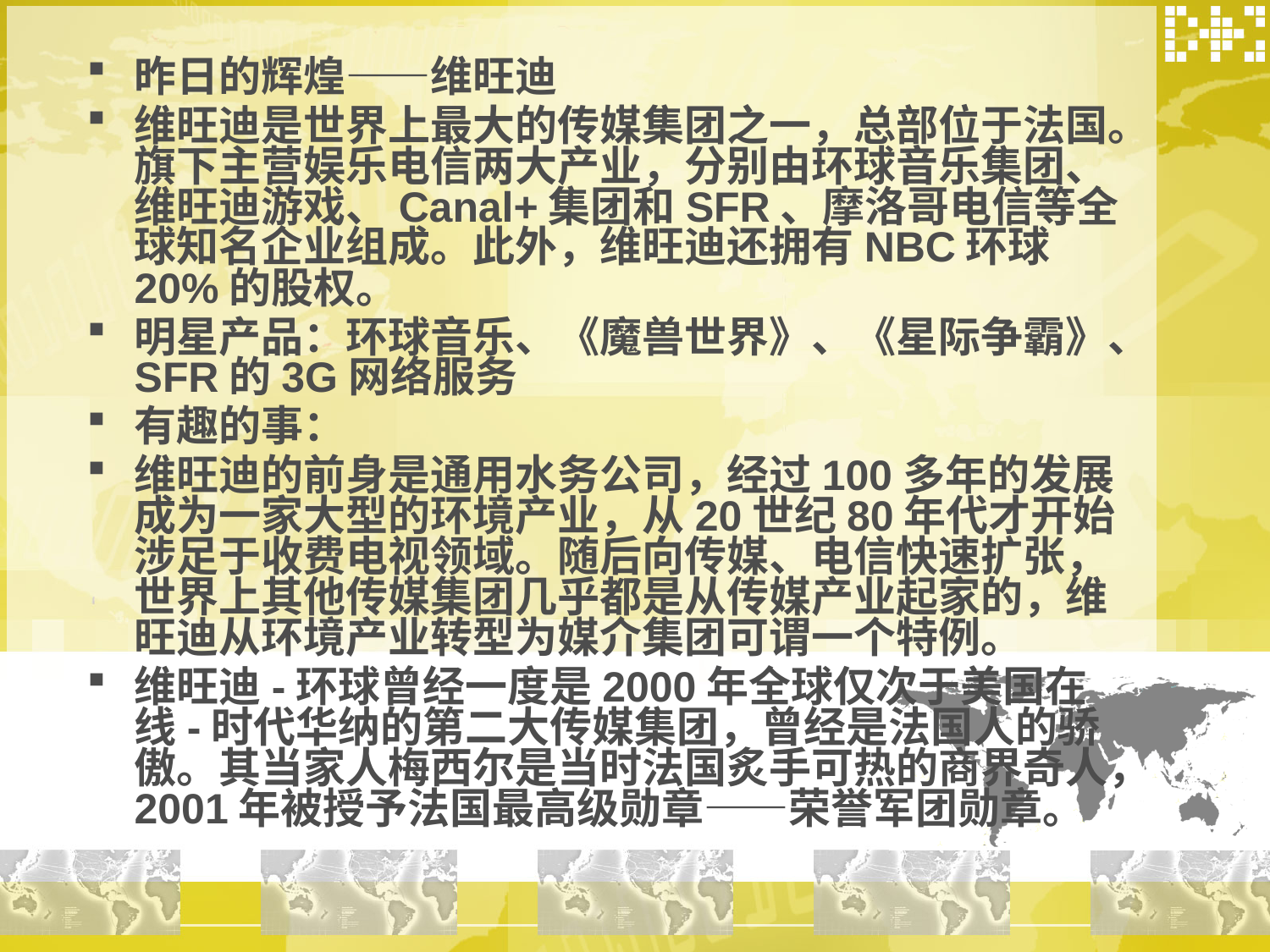

昨日的辉煌——维旺迪
维旺迪是世界上最大的传媒集团之一，总部位于法国。旗下主营娱乐电信两大产业，分别由环球音乐集团、维旺迪游戏、Canal+集团和SFR、摩洛哥电信等全球知名企业组成。此外，维旺迪还拥有NBC环球20%的股权。
明星产品：环球音乐、《魔兽世界》、《星际争霸》、SFR的3G网络服务
有趣的事：
维旺迪的前身是通用水务公司，经过100多年的发展成为一家大型的环境产业，从20世纪80年代才开始涉足于收费电视领域。随后向传媒、电信快速扩张，世界上其他传媒集团几乎都是从传媒产业起家的，维旺迪从环境产业转型为媒介集团可谓一个特例。
维旺迪-环球曾经一度是2000年全球仅次于美国在线-时代华纳的第二大传媒集团，曾经是法国人的骄傲。其当家人梅西尔是当时法国炙手可热的商界奇人，2001年被授予法国最高级勋章——荣誉军团勋章。